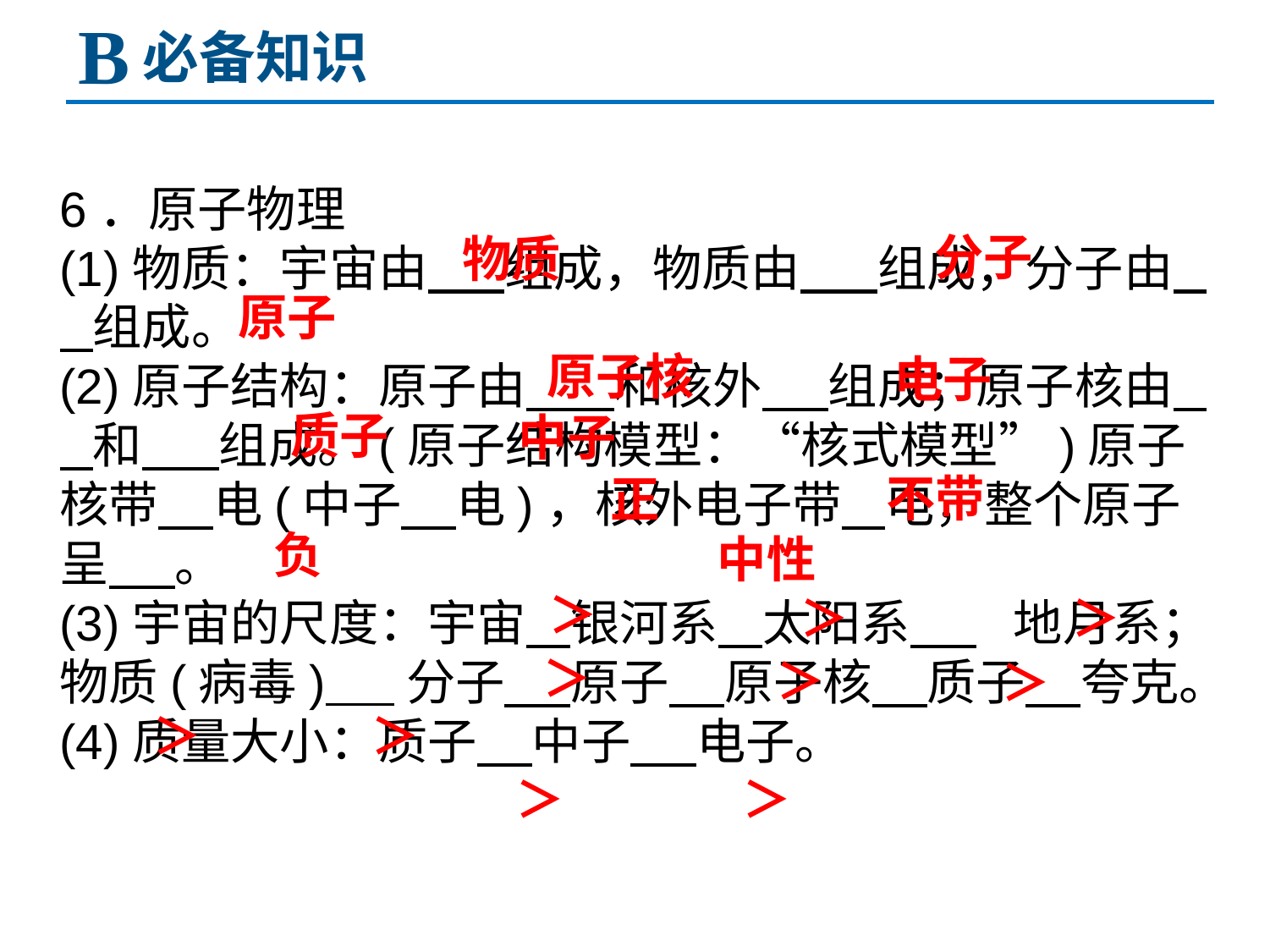

B
必备知识
6．原子物理
(1)物质：宇宙由       组成，物质由       组成，分子由       组成。
(2)原子结构：原子由        和核外      组成；原子核由       和       组成。(原子结构模型：“核式模型”)原子核带     电(中子     电)，核外电子带    电，整个原子呈      。
(3)宇宙的尺度：宇宙    银河系    太阳系      .地月系；物质(病毒)     分子      原子     原子核     质子     夸克。
(4)质量大小：质子     中子      电子。
分子
物质
原子
原子核
电子
质子
中子
不带
正
负
中性
＞
＞
＞
＞
＞
＞
＞
＞
＞
＞